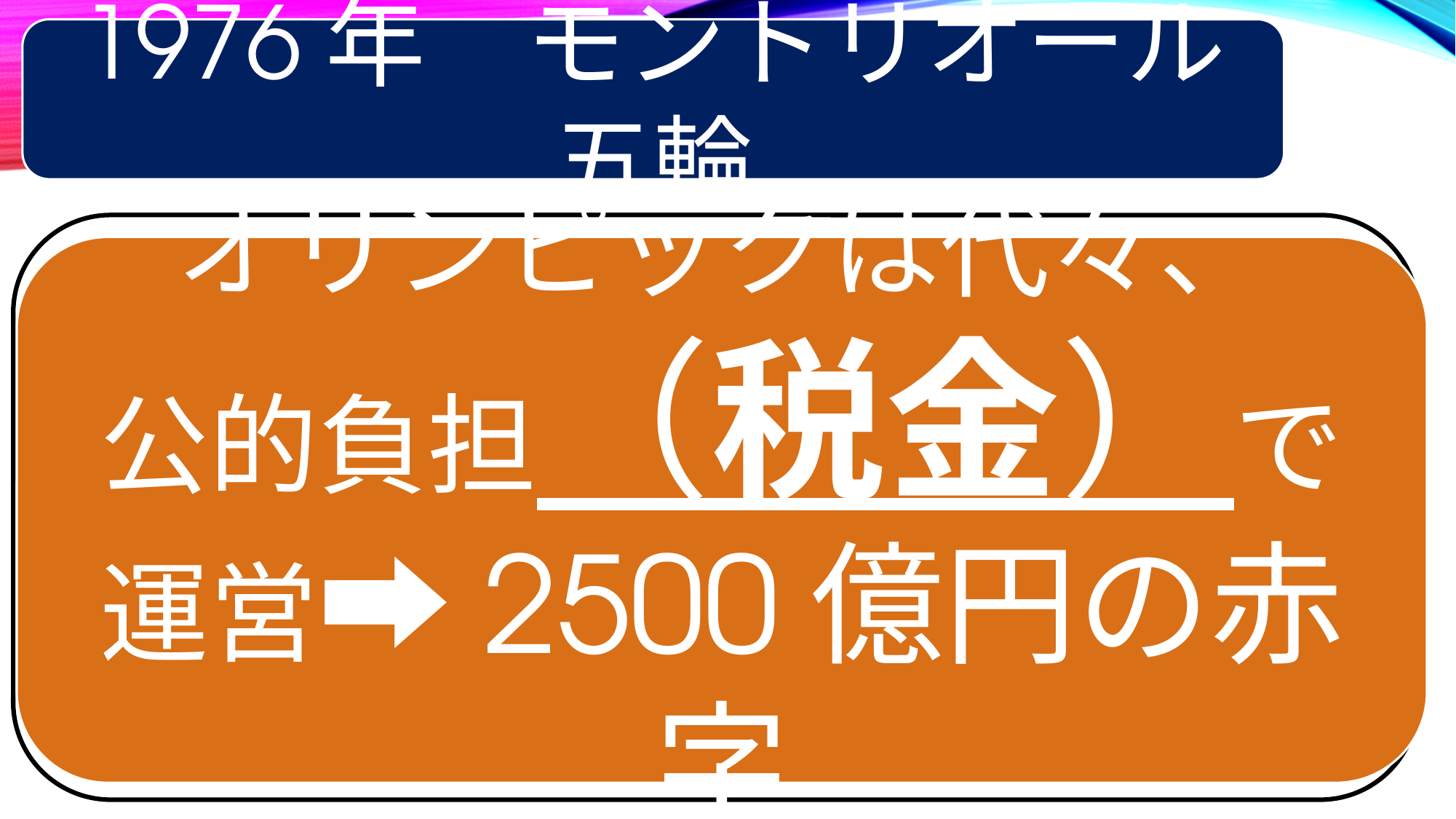

1976年　モントリオール五輪
#
モントリオール五輪
の画像
オリンピックは代々、
公的負担（税金）で運営➡2500億円の赤字